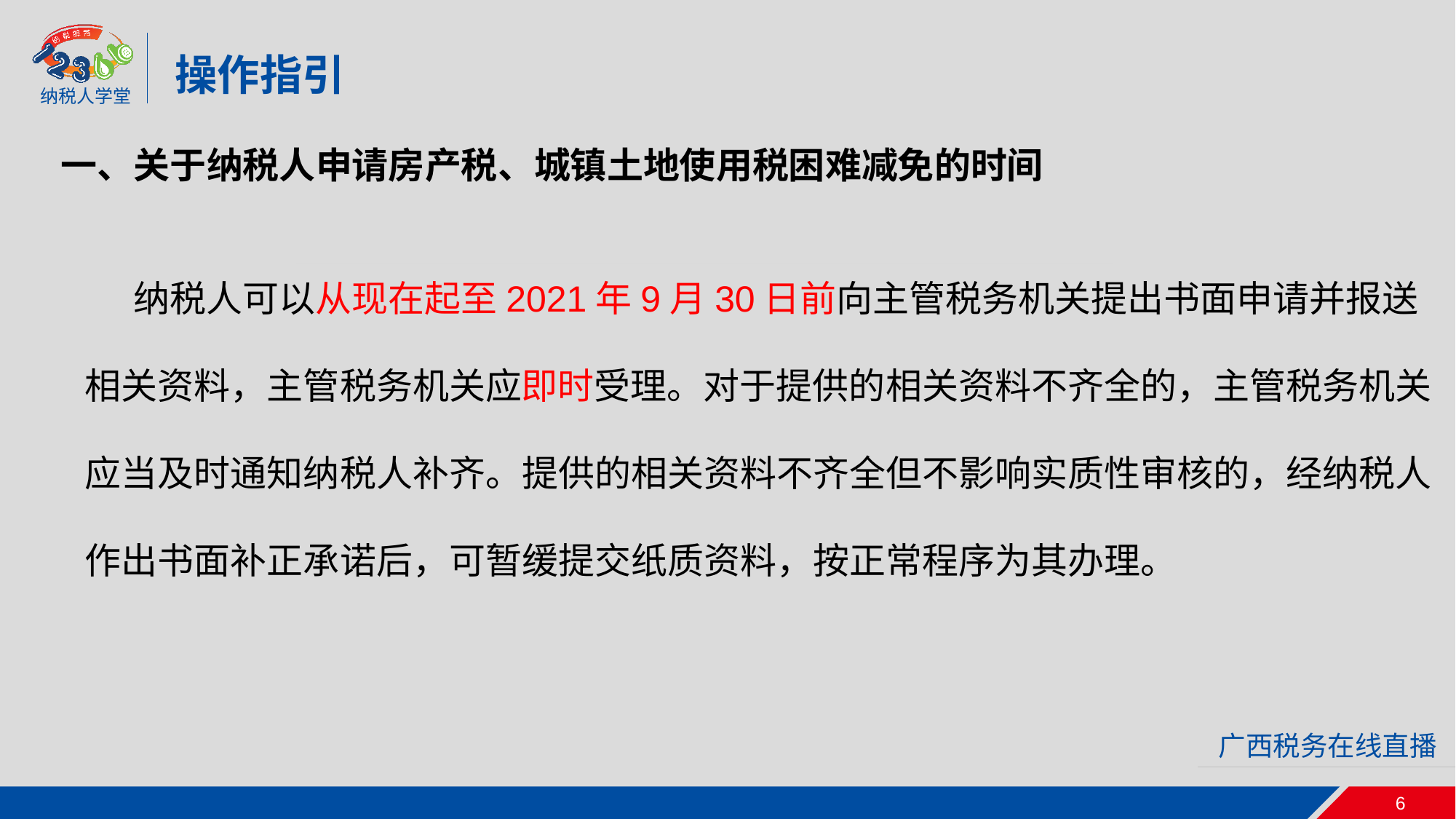

操作指引
一、关于纳税人申请房产税、城镇土地使用税困难减免的时间
纳税人可以从现在起至2021年9月30日前向主管税务机关提出书面申请并报送相关资料，主管税务机关应即时受理。对于提供的相关资料不齐全的，主管税务机关应当及时通知纳税人补齐。提供的相关资料不齐全但不影响实质性审核的，经纳税人作出书面补正承诺后，可暂缓提交纸质资料，按正常程序为其办理。